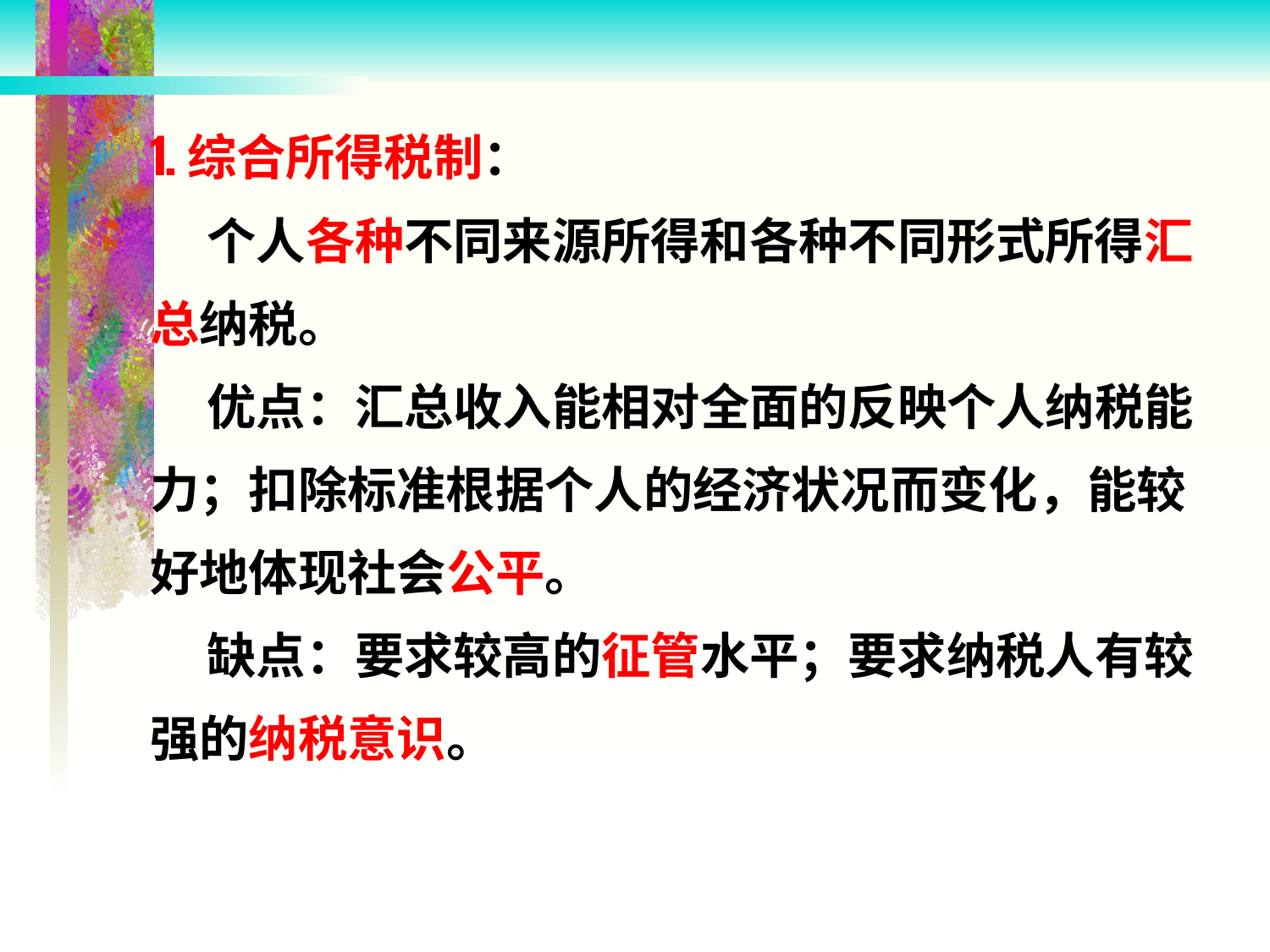

1.综合所得税制：
    个人各种不同来源所得和各种不同形式所得汇总纳税。
    优点：汇总收入能相对全面的反映个人纳税能力；扣除标准根据个人的经济状况而变化，能较好地体现社会公平。
    缺点：要求较高的征管水平；要求纳税人有较强的纳税意识。